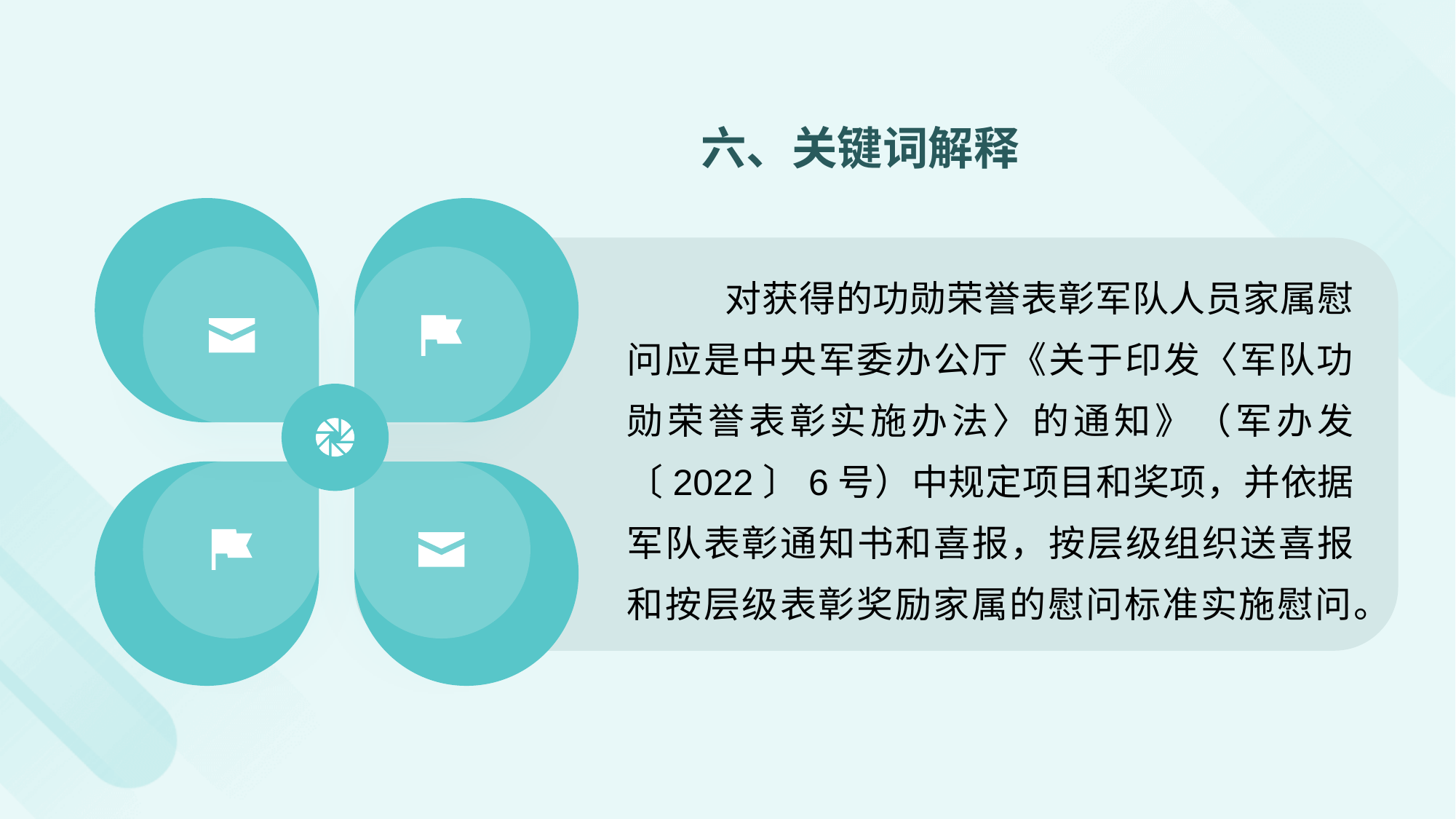

六、关键词解释

          对获得的功勋荣誉表彰军队人员家属慰问应是中央军委办公厅《关于印发〈军队功勋荣誉表彰实施办法〉的通知》（军办发〔2022〕6号）中规定项目和奖项，并依据军队表彰通知书和喜报，按层级组织送喜报和按层级表彰奖励家属的慰问标准实施慰问。